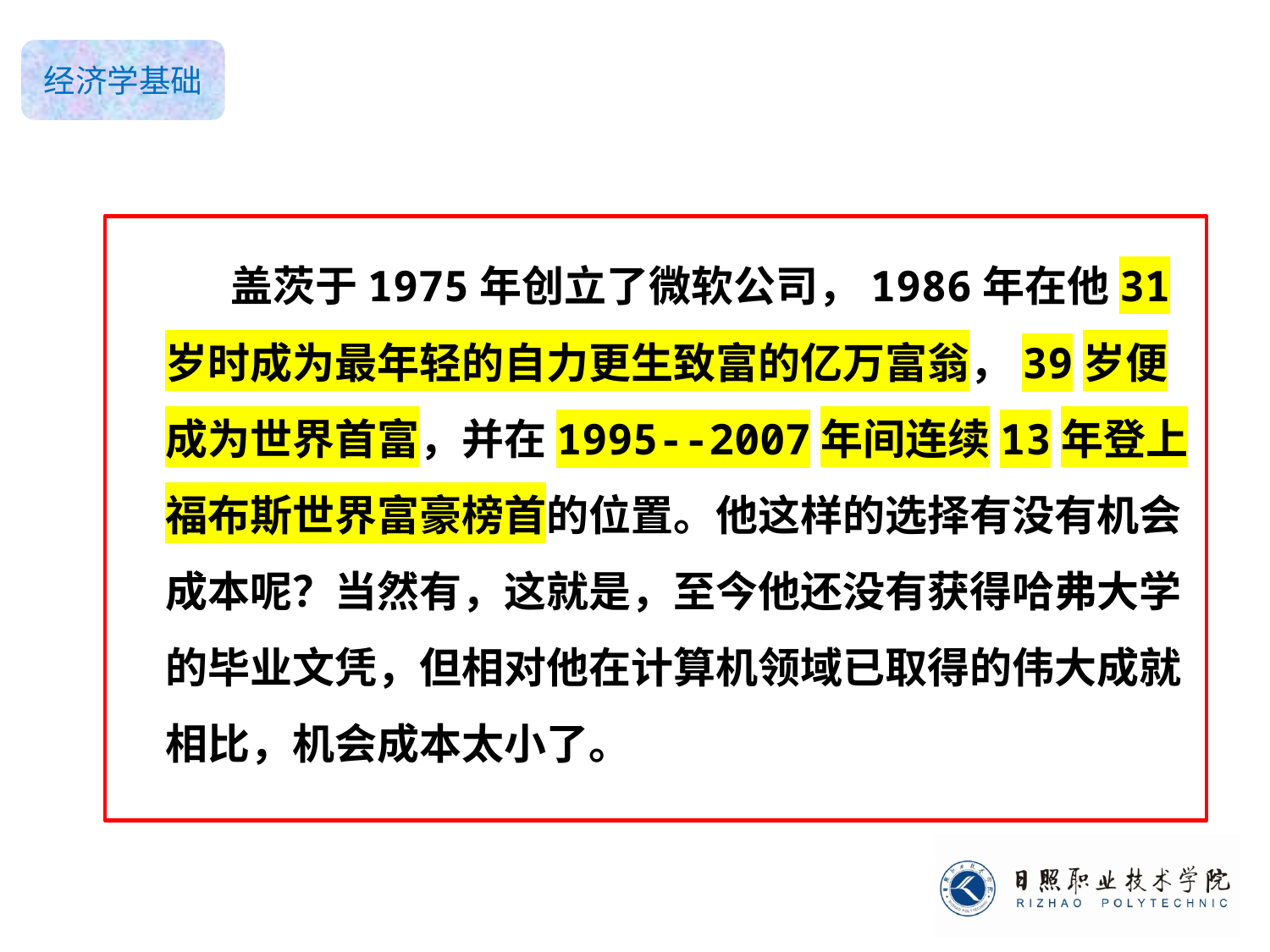

盖茨于1975年创立了微软公司，1986年在他31岁时成为最年轻的自力更生致富的亿万富翁，39岁便成为世界首富，并在1995--2007年间连续13年登上福布斯世界富豪榜首的位置。他这样的选择有没有机会成本呢？当然有，这就是，至今他还没有获得哈弗大学的毕业文凭，但相对他在计算机领域已取得的伟大成就相比，机会成本太小了。